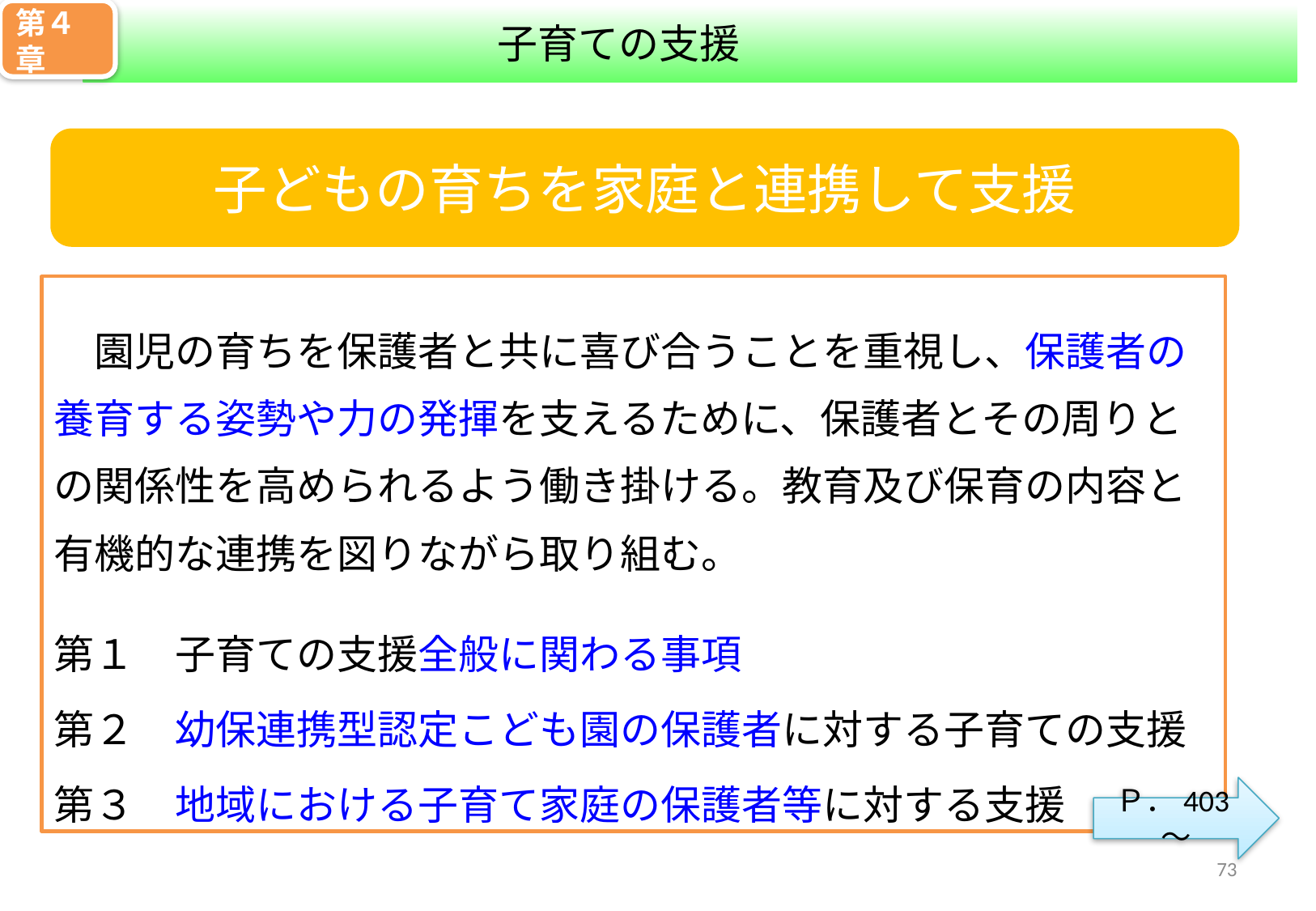

第４章

子育ての支援
子どもの育ちを家庭と連携して支援
　園児の育ちを保護者と共に喜び合うことを重視し、保護者の養育する姿勢や力の発揮を支えるために、保護者とその周りとの関係性を高められるよう働き掛ける。教育及び保育の内容と有機的な連携を図りながら取り組む。

第１　子育ての支援全般に関わる事項
第２　幼保連携型認定こども園の保護者に対する子育ての支援
第３　地域における子育て家庭の保護者等に対する支援
Ｐ．403～
73